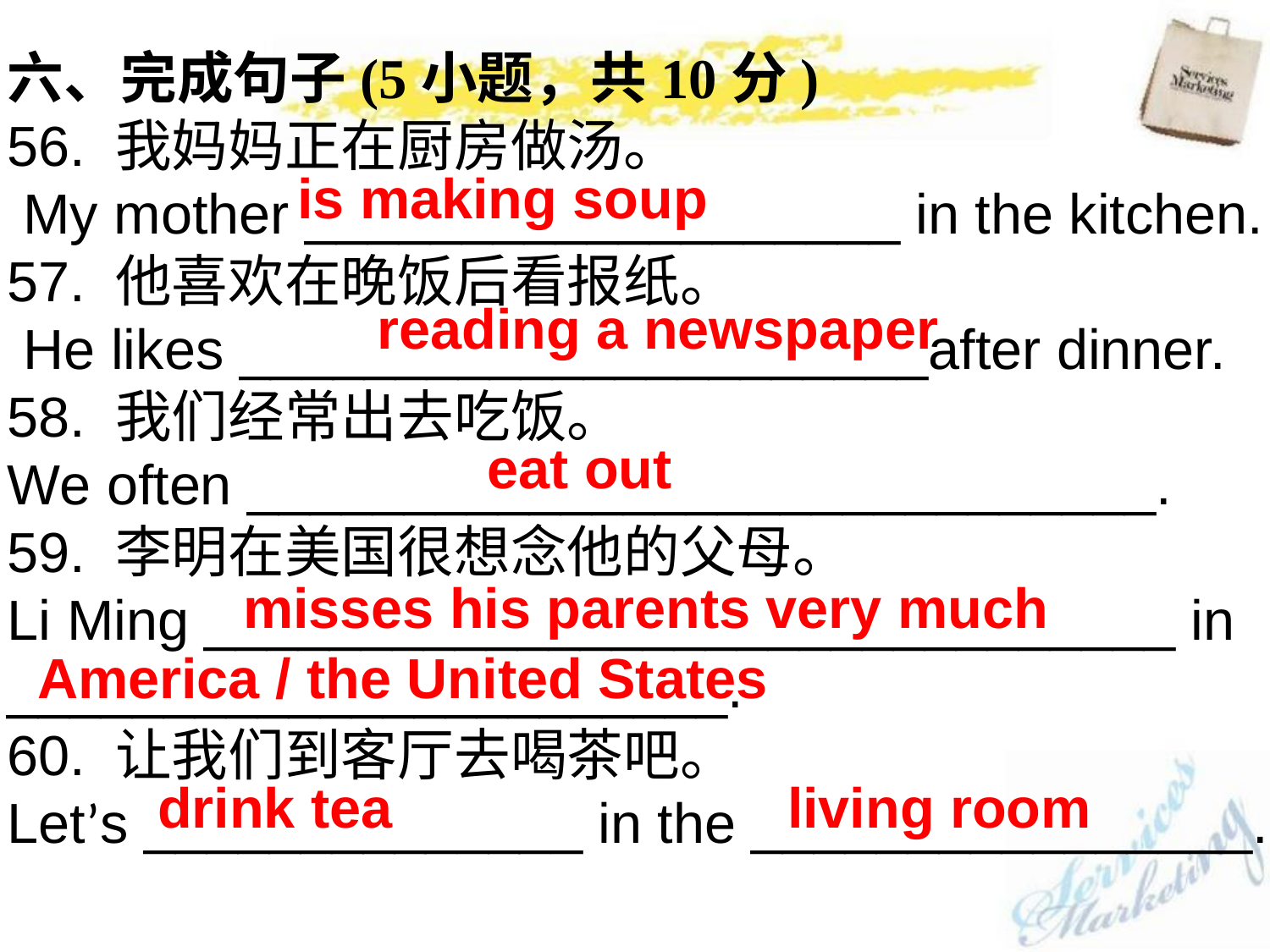

六、完成句子(5小题，共10分)
56. 我妈妈正在厨房做汤。
 My mother ___________________ in the kitchen.
57. 他喜欢在晚饭后看报纸。
 He likes ______________________after dinner.
58. 我们经常出去吃饭。
We often _____________________________.
59. 李明在美国很想念他的父母。
Li Ming _______________________________ in _______________________.
60. 让我们到客厅去喝茶吧。
Let’s ______________ in the ________________.

is making soup
reading a newspaper
eat out
 misses his parents very much
America / the United States
drink tea
living room